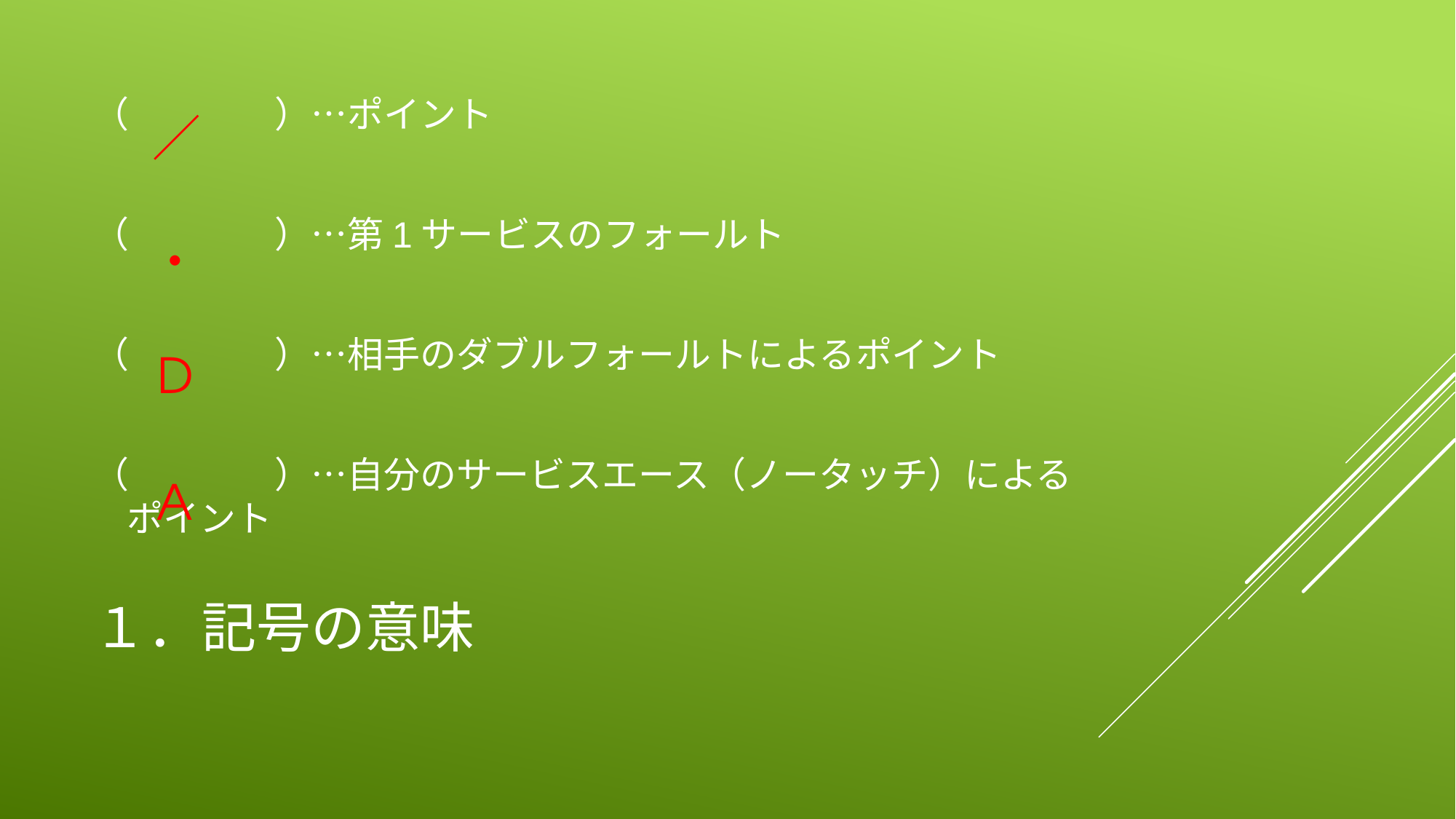

（　　　　）…ポイント

（　　　　）…第1サービスのフォールト

（　　　　）…相手のダブルフォールトによるポイント

（　　　　）…自分のサービスエース（ノータッチ）によるポイント
／
・
D
A
# １．記号の意味